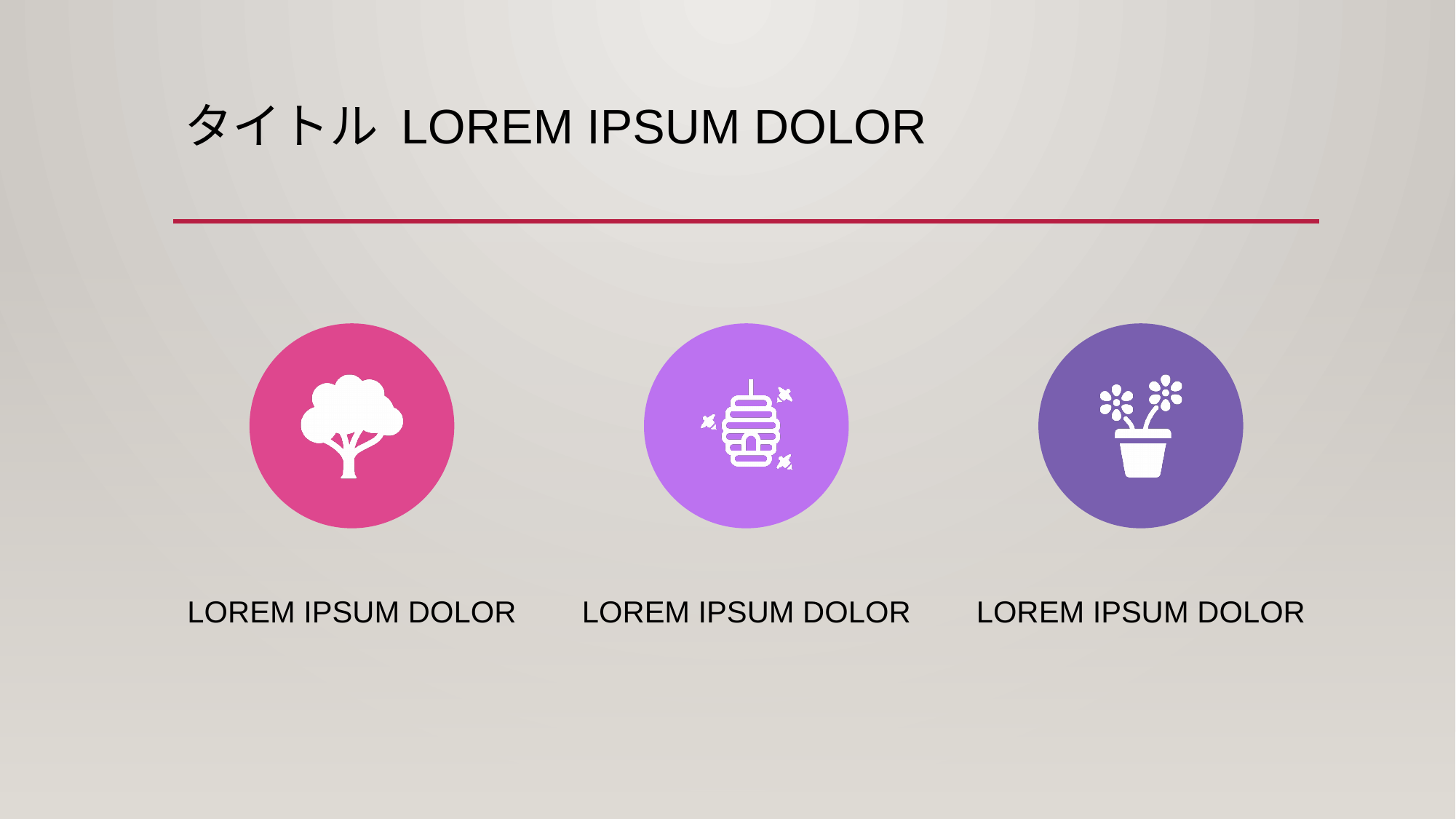

# タイトル Lorem Ipsum Dolor

Lorem ipsum dolor
Lorem ipsum dolor
Lorem ipsum dolor